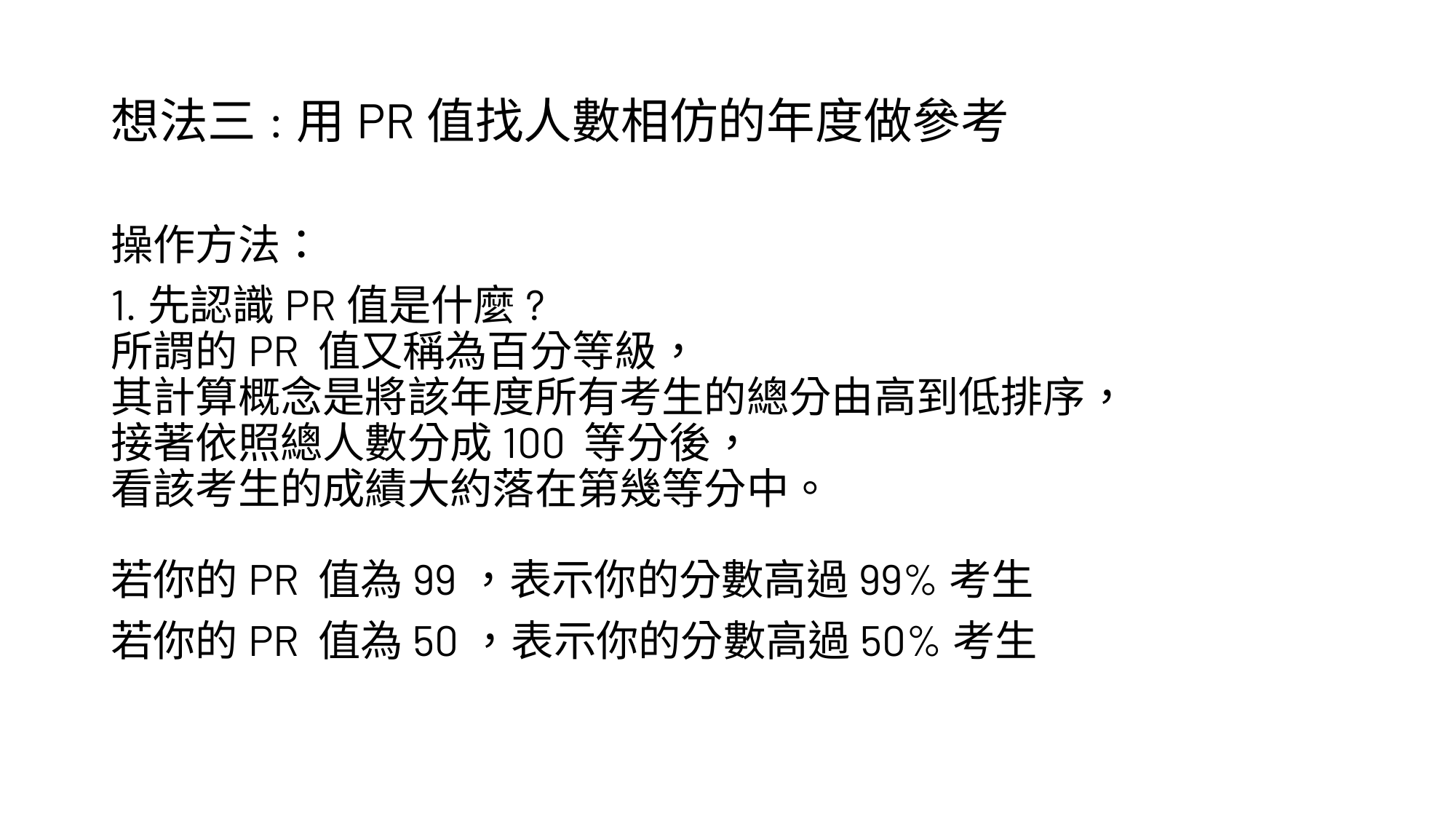

# 想法三:用PR值找人數相仿的年度做參考
操作方法：
1.先認識PR值是什麼?
所謂的PR 值又稱為百分等級，
其計算概念是將該年度所有考生的總分由高到低排序，
接著依照總人數分成100 等分後，
看該考生的成績大約落在第幾等分中。
若你的PR 值為99，表示你的分數高過99%考生
若你的PR 值為50，表示你的分數高過50%考生